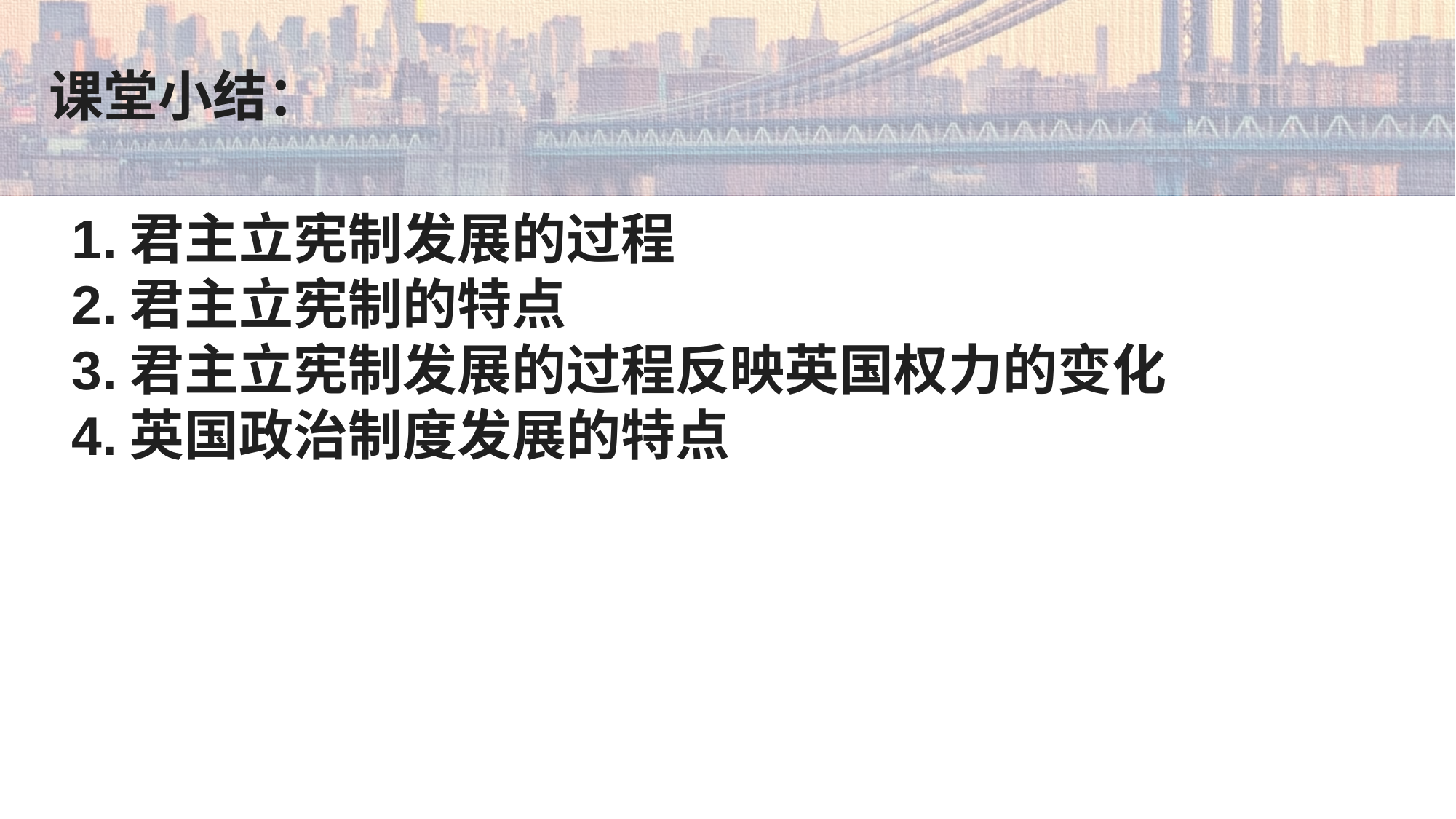

课堂小结：
1.君主立宪制发展的过程
2.君主立宪制的特点
3.君主立宪制发展的过程反映英国权力的变化
4.英国政治制度发展的特点
38